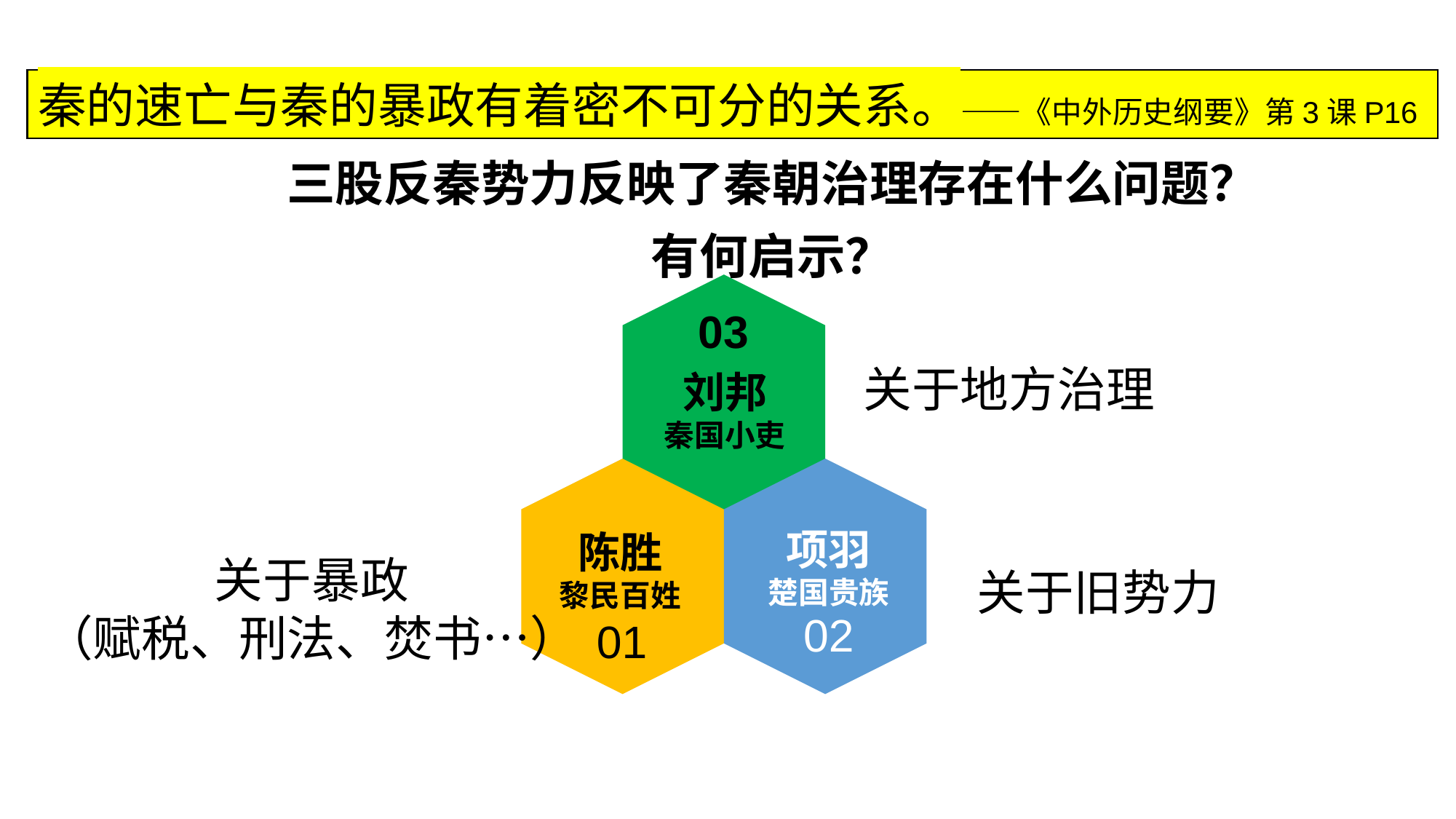

秦的速亡与秦的暴政有着密不可分的关系。——《中外历史纲要》第3课P16
三股反秦势力反映了秦朝治理存在什么问题？
有何启示？

03
刘邦
秦国小吏
关于地方治理

陈胜
黎民百姓
01

项羽
楚国贵族

02
关于暴政
（赋税、刑法、焚书…）
关于旧势力